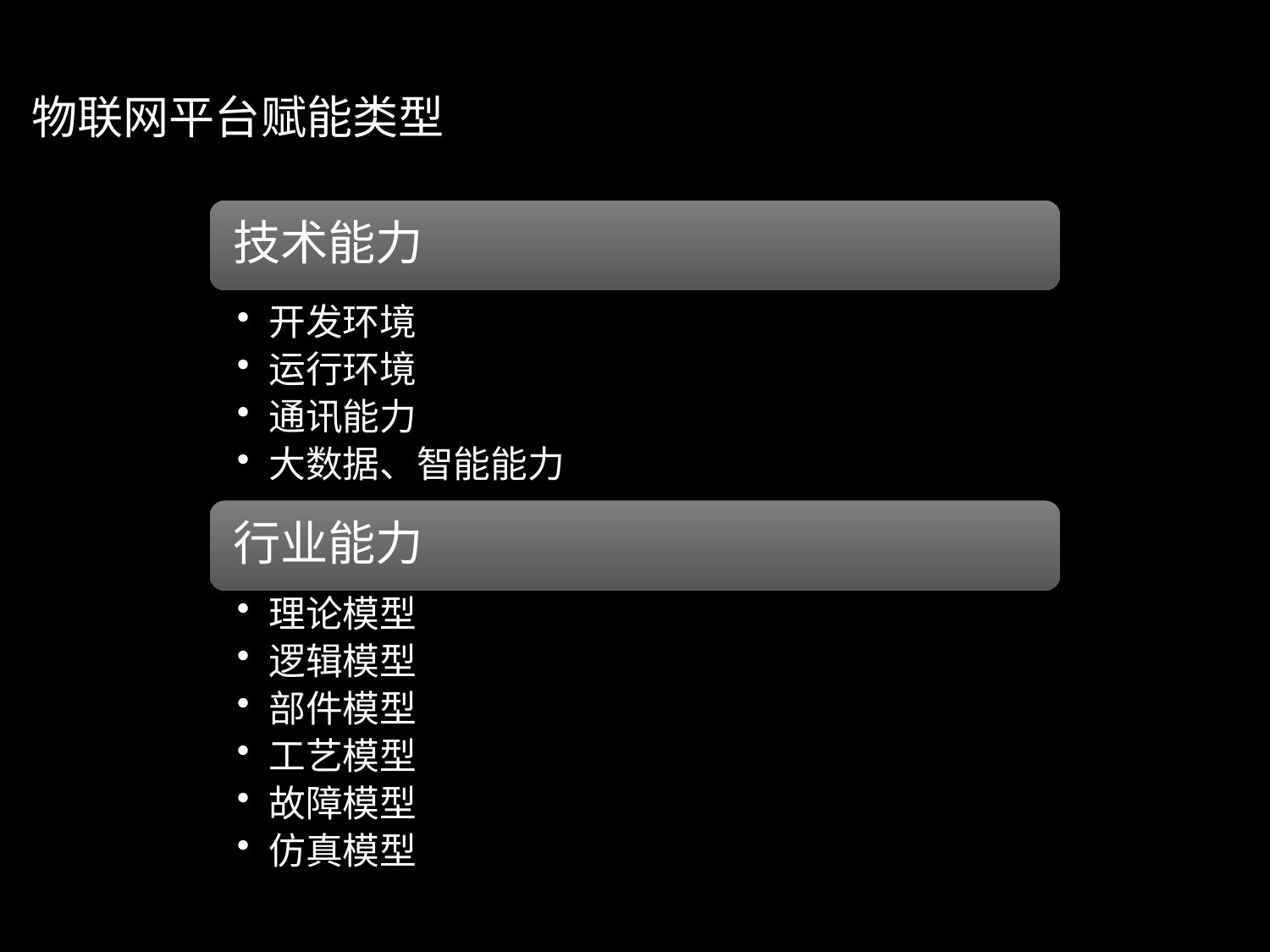

# 物联网平台赋能类型
技术能力
开发环境
运行环境
通讯能力
大数据、智能能力
行业能力
理论模型
逻辑模型
部件模型
工艺模型
故障模型
仿真模型